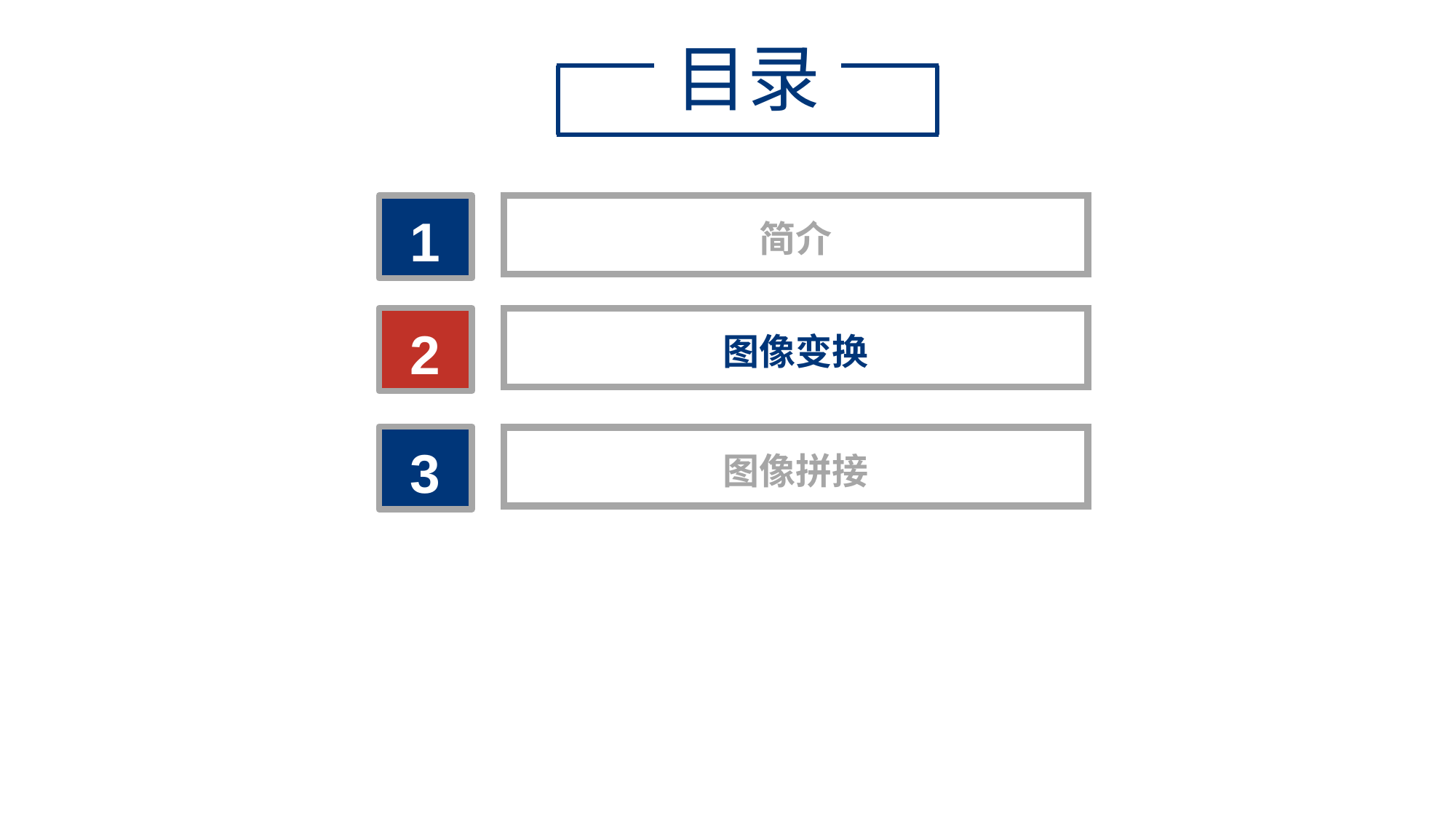

目录
1

简介
2

图像变换
3

图像拼接